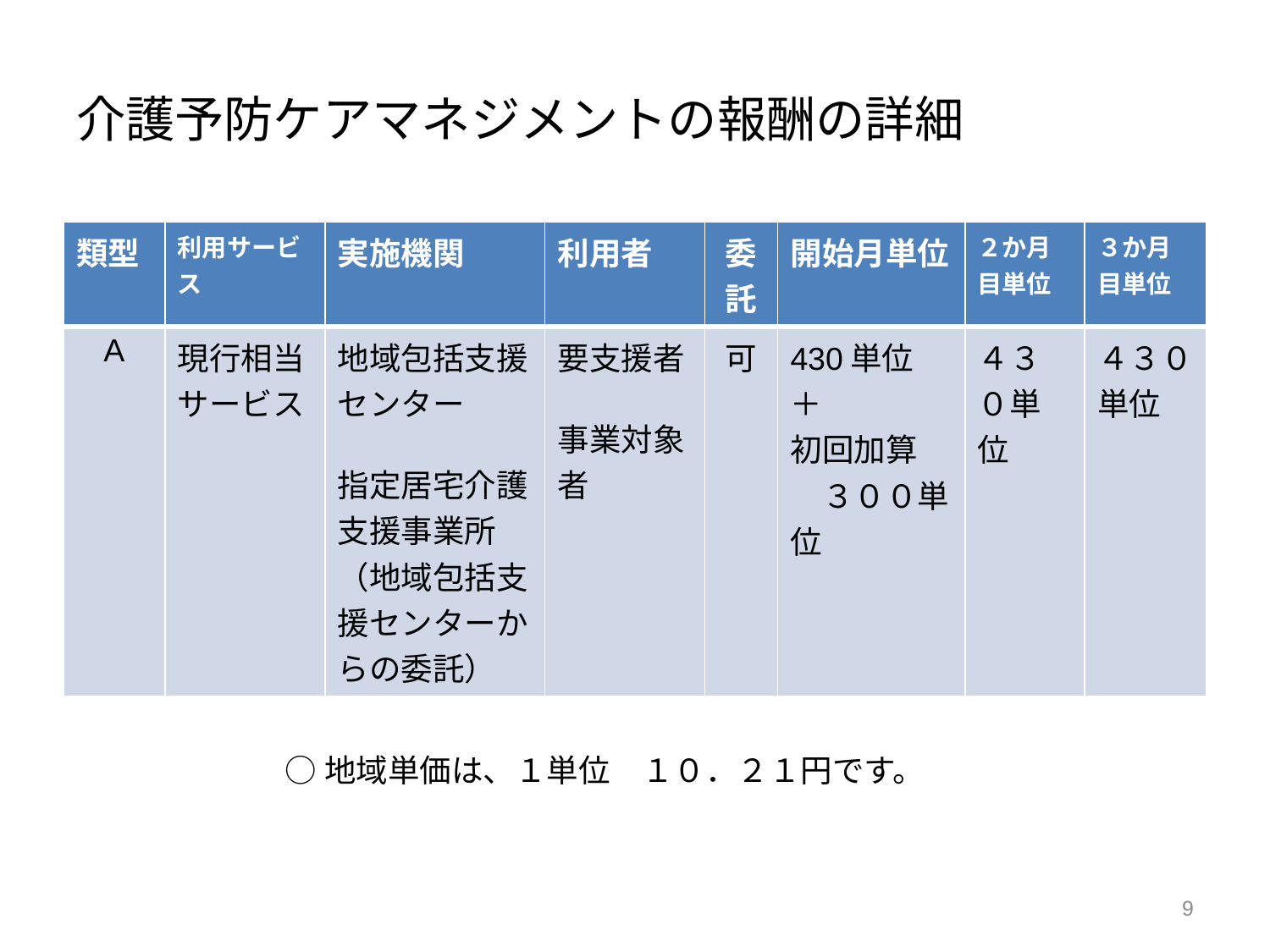

# 介護予防ケアマネジメントの報酬の詳細
| 類型 | 利用サービス | 実施機関 | 利用者 | 委託 | 開始月単位 | ２か月目単位 | ３か月目単位 |
| --- | --- | --- | --- | --- | --- | --- | --- |
| A | 現行相当サービス | 地域包括支援センター 指定居宅介護支援事業所（地域包括支援センターからの委託） | 要支援者 事業対象者 | 可 | 430単位 ＋ 初回加算 　３００単位 | ４３０単位 | ４３０単位 |
○地域単価は、１単位　１０．２１円です。
9